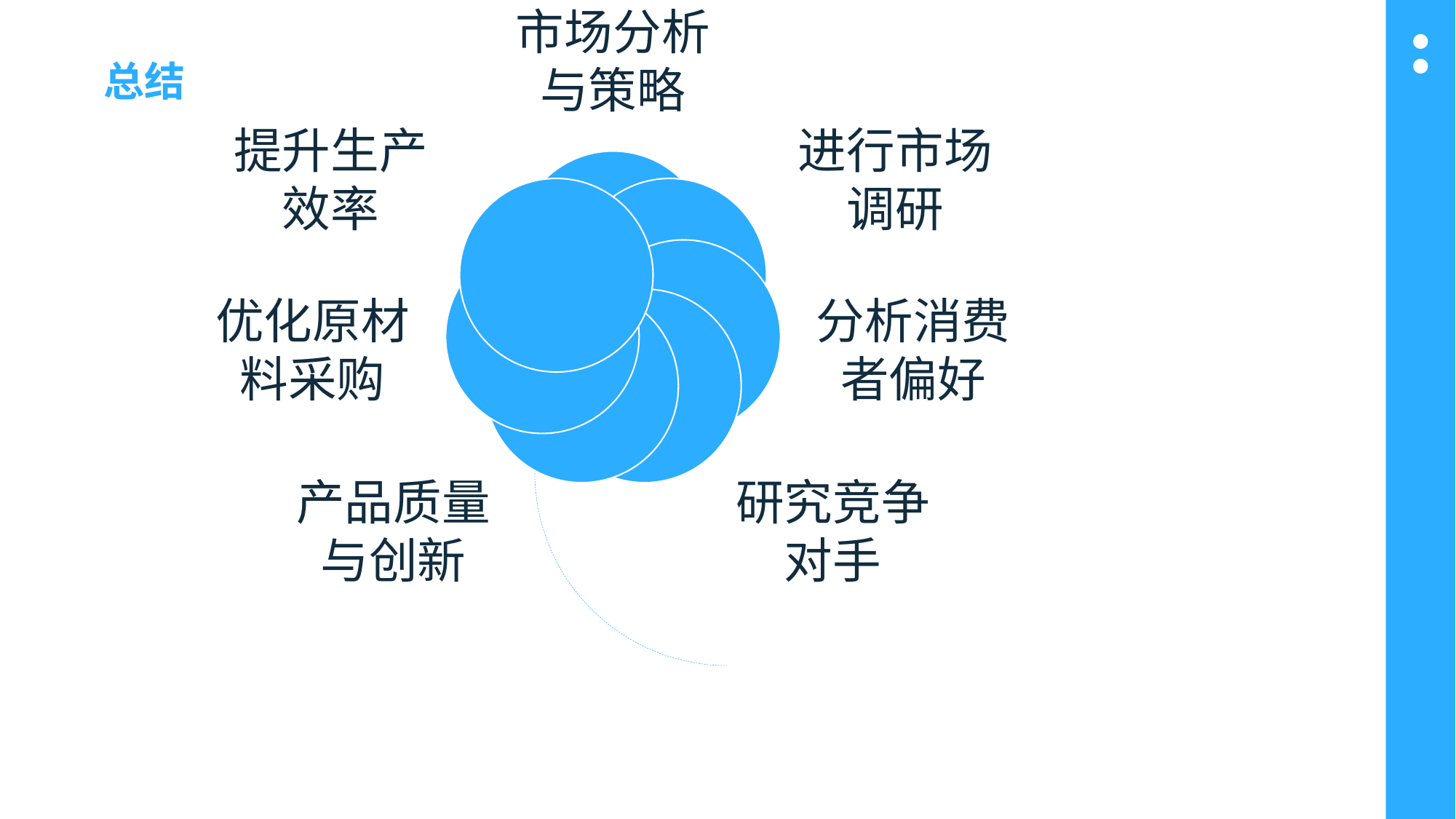

总结
市场分析与策略
进行市场调研
分析消费者偏好
研究竞争对手
产品质量与创新
优化原材料采购
提升生产效率

稳中求胜